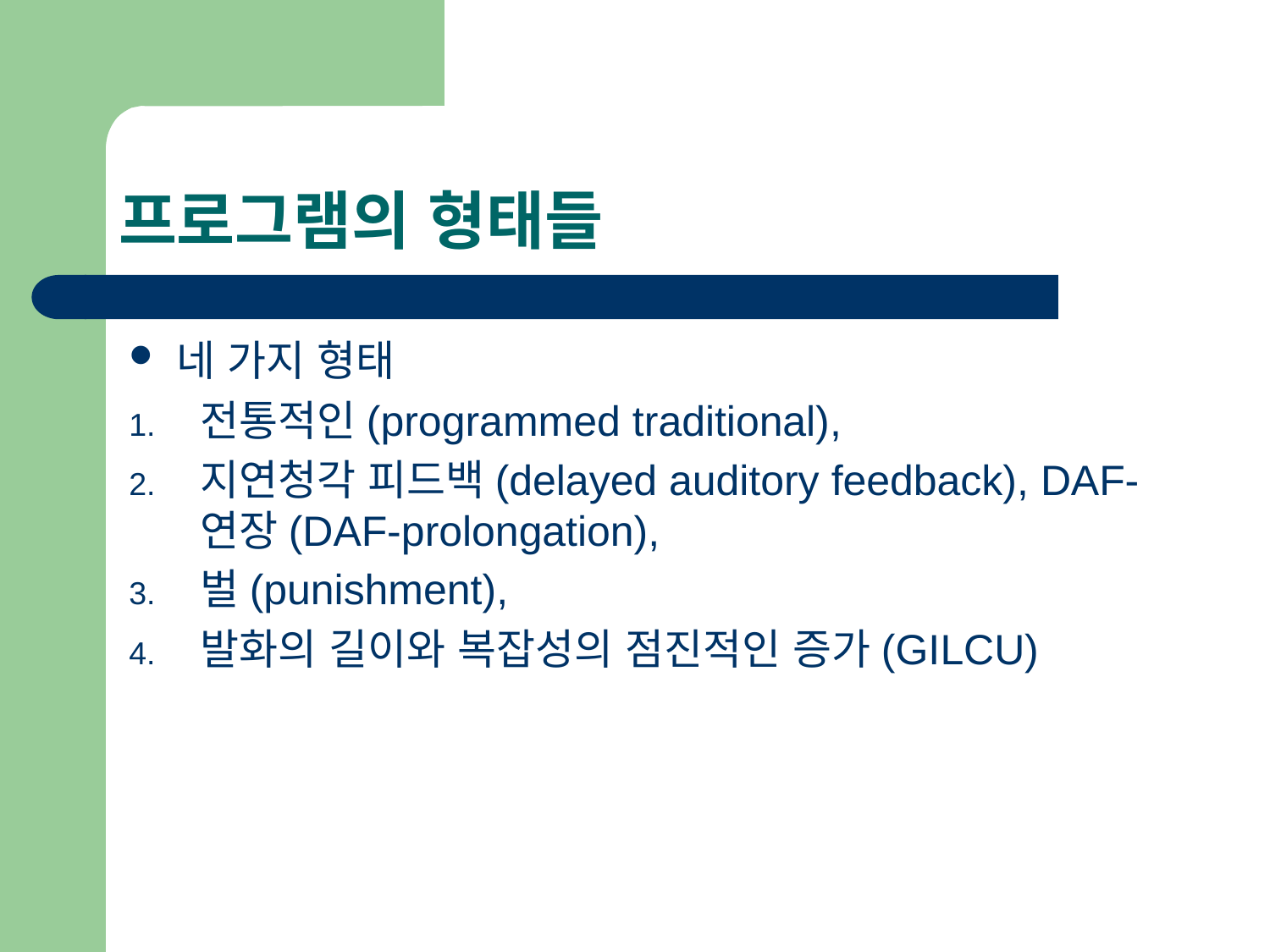

# 프로그램의 형태들
네 가지 형태
전통적인(programmed traditional),
지연청각 피드백(delayed auditory feedback), DAF-연장(DAF-prolongation),
벌(punishment),
발화의 길이와 복잡성의 점진적인 증가(GILCU)